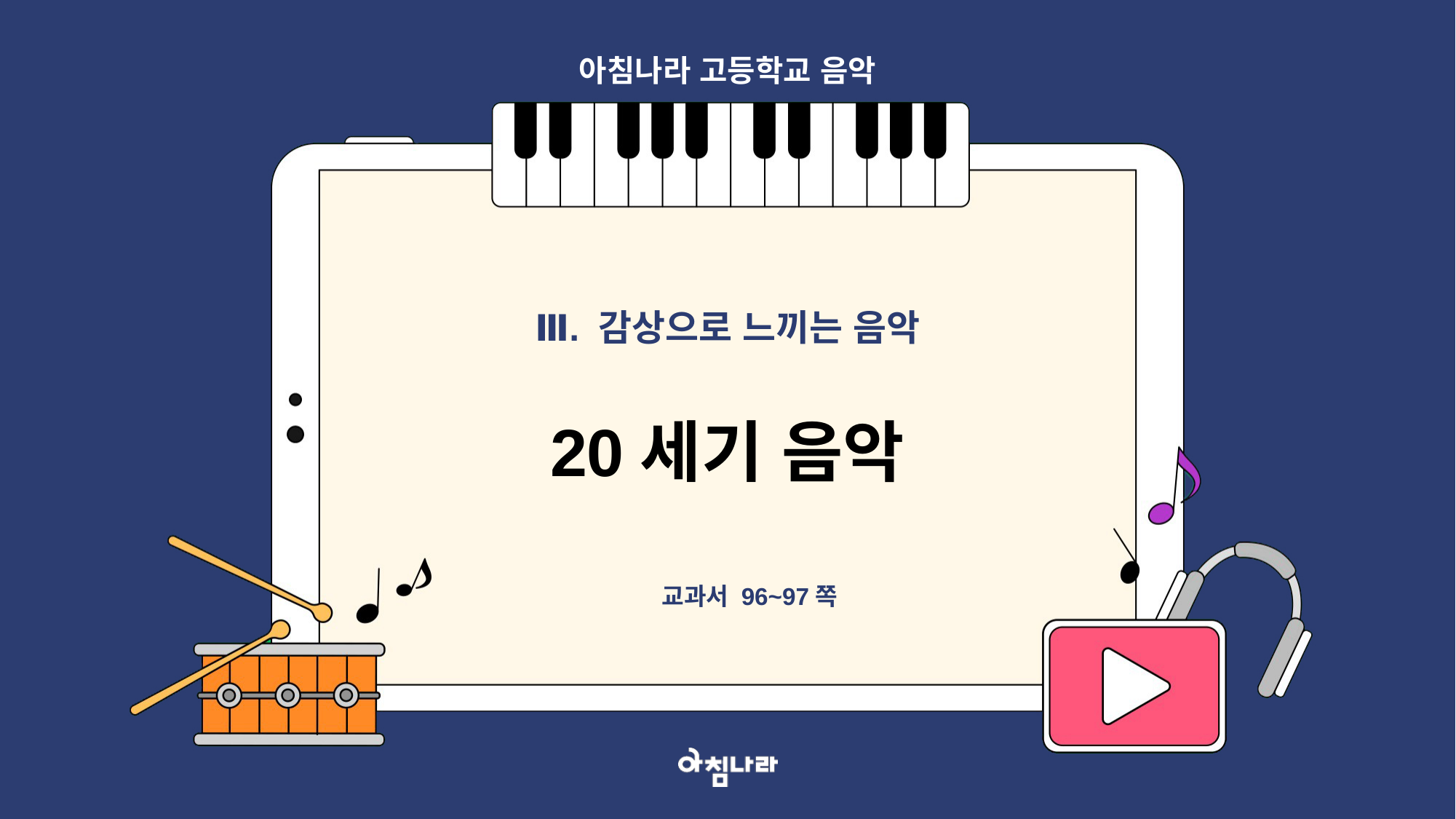

아침나라 고등학교 음악

Ⅲ. 감상으로 느끼는 음악
20세기 음악
교과서 96~97쪽